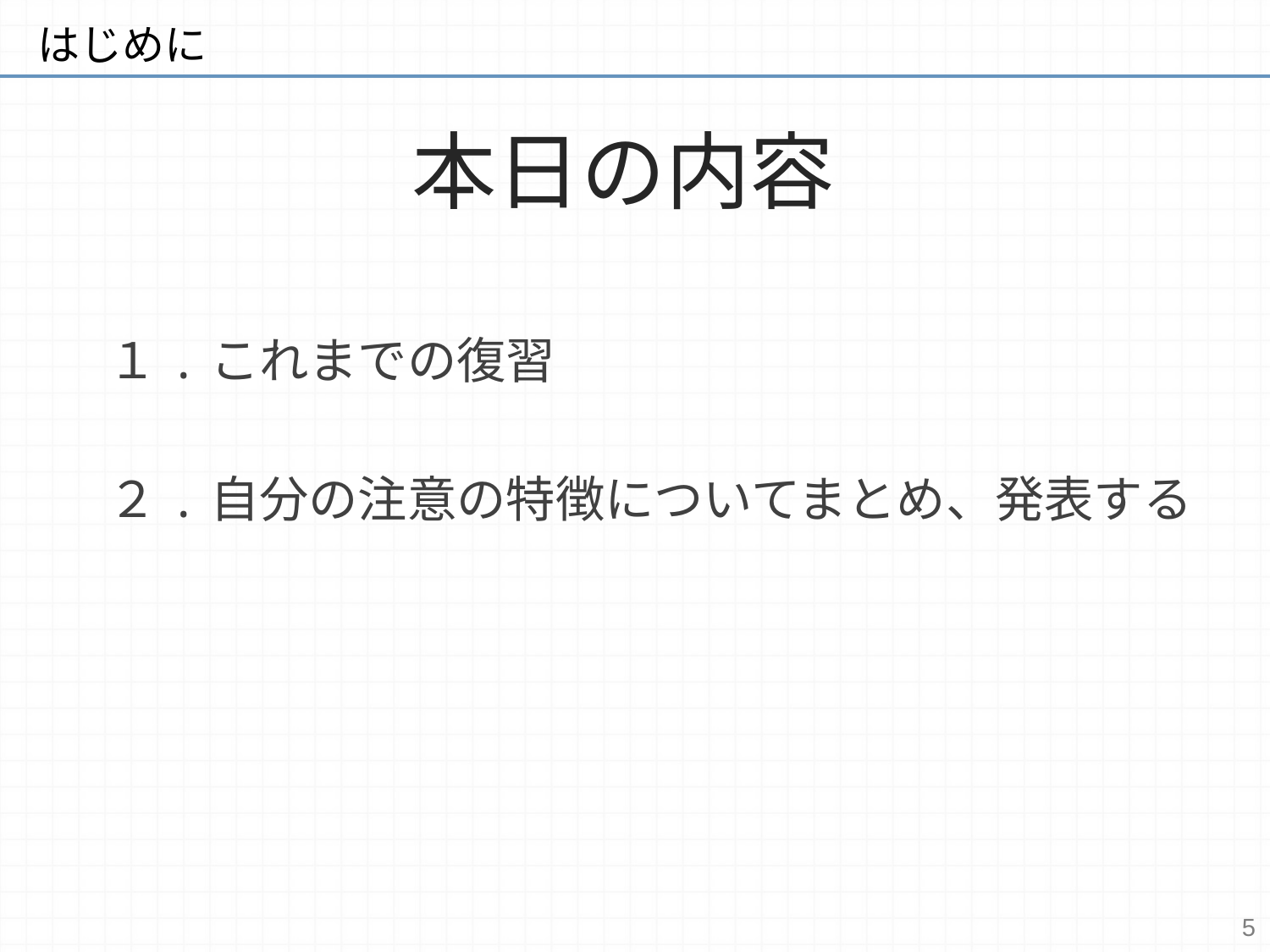

はじめに
# 本日の内容
１.これまでの復習

２.自分の注意の特徴についてまとめ、発表する

5